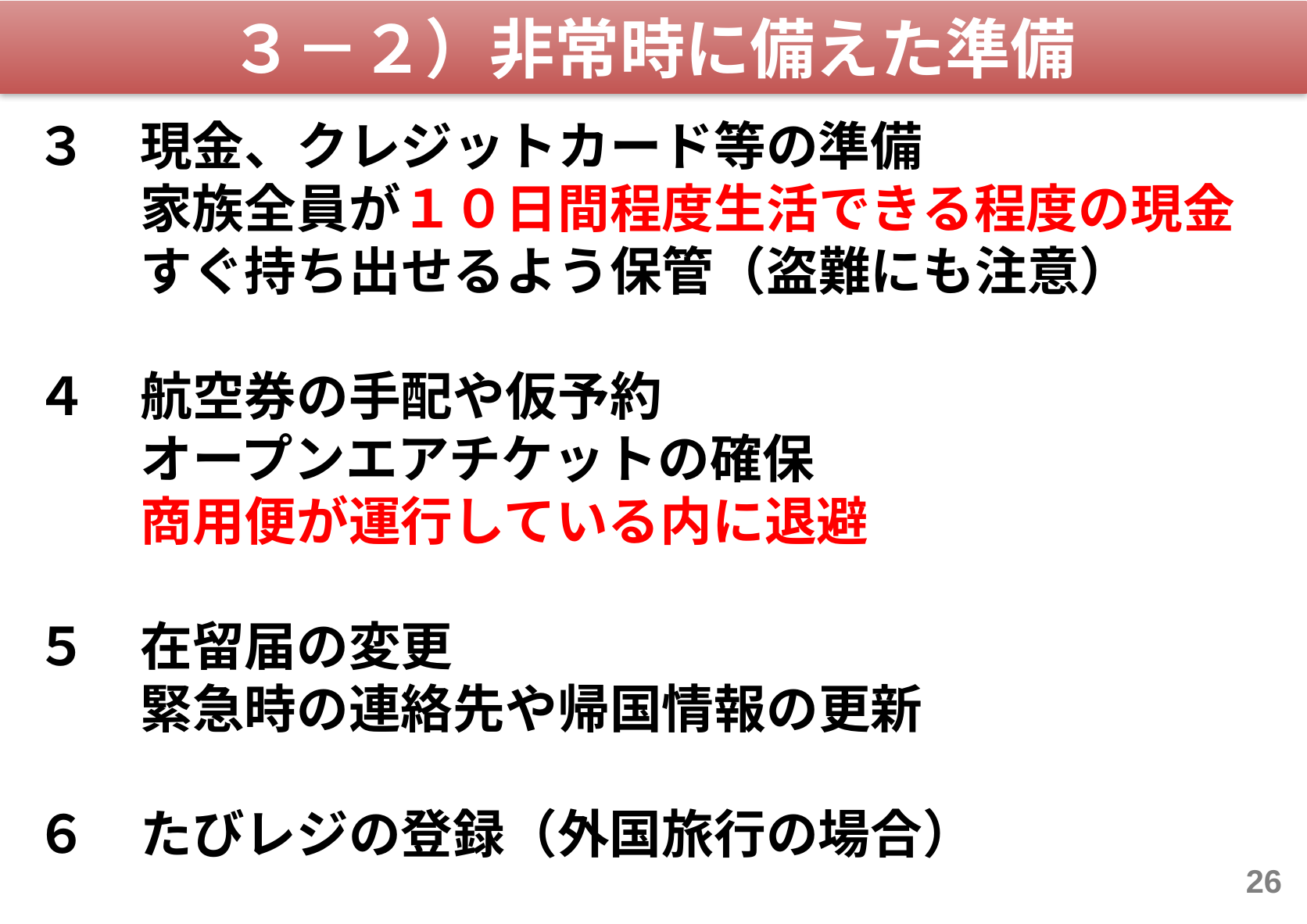

３－２）非常時に備えた準備
３　現金、クレジットカード等の準備
　　家族全員が１０日間程度生活できる程度の現金
　　すぐ持ち出せるよう保管（盗難にも注意）

４　航空券の手配や仮予約
　　オープンエアチケットの確保
　　商用便が運行している内に退避

５　在留届の変更
　　緊急時の連絡先や帰国情報の更新

６　たびレジの登録（外国旅行の場合）

26